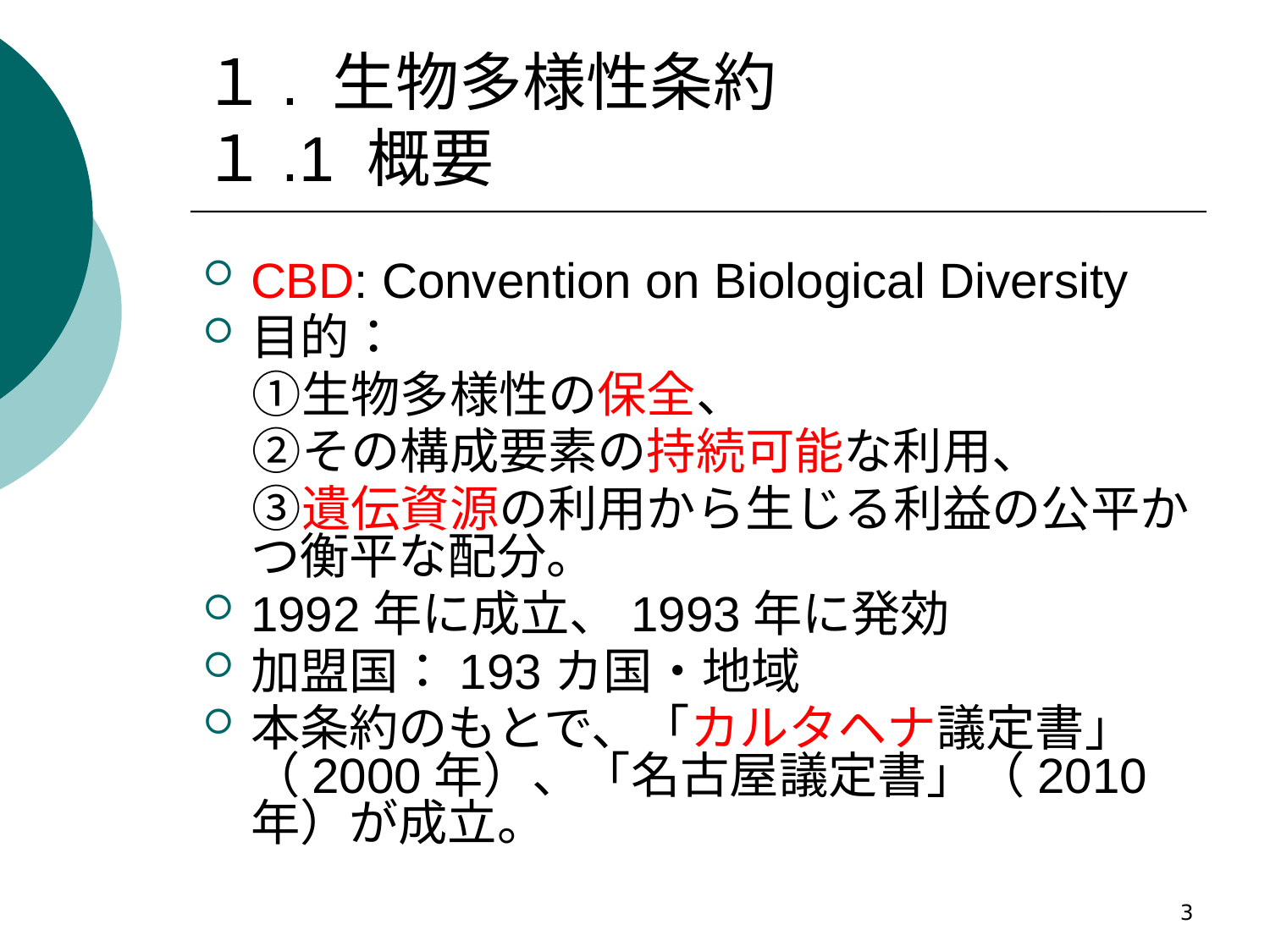

# １. 生物多様性条約 １.1 概要
CBD: Convention on Biological Diversity
目的：
　①生物多様性の保全、
　②その構成要素の持続可能な利用、
　③遺伝資源の利用から生じる利益の公平かつ衡平な配分。
1992年に成立、1993年に発効
加盟国：193カ国・地域
本条約のもとで、「カルタヘナ議定書」（2000年）、「名古屋議定書」（2010年）が成立。
3